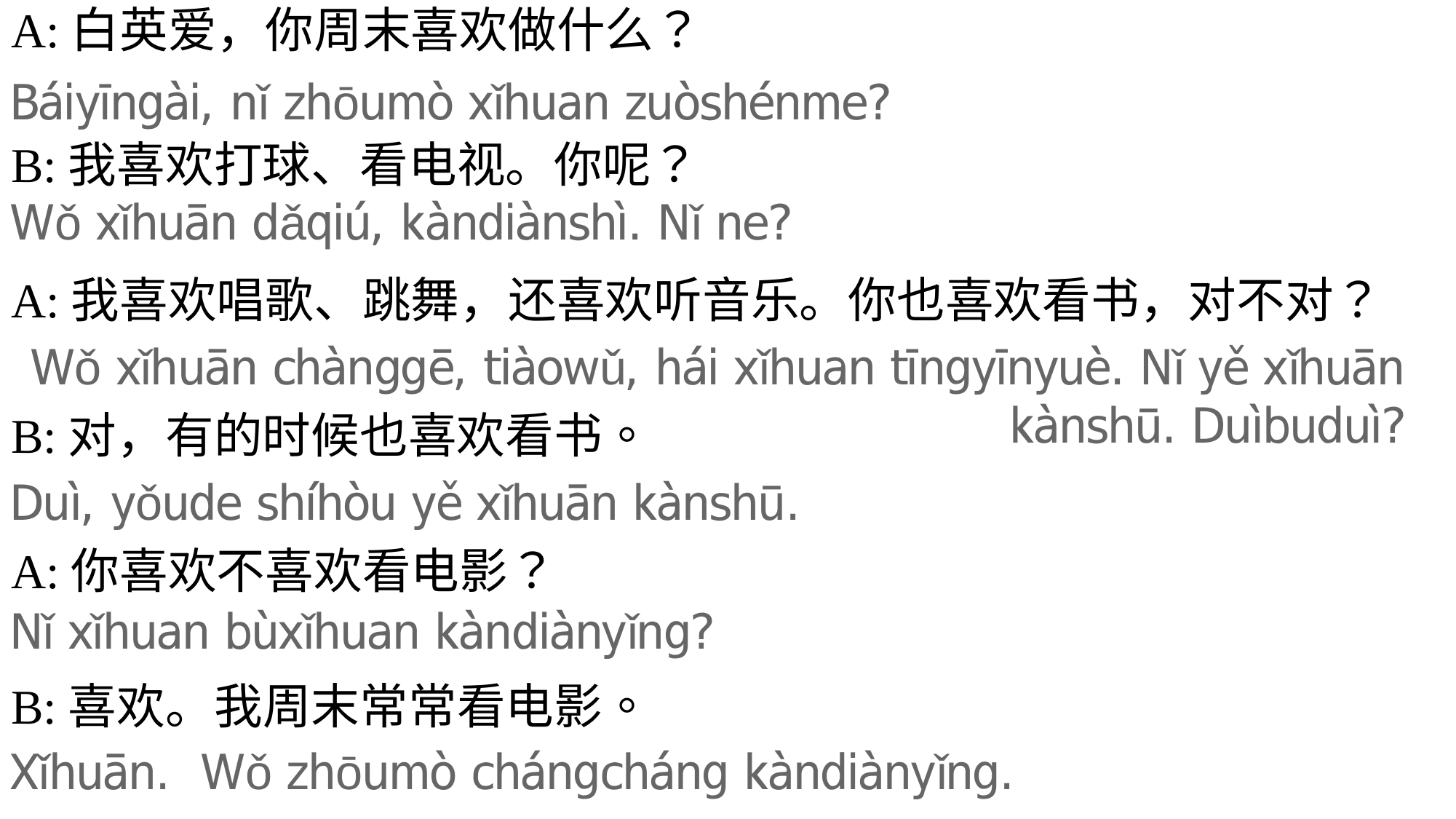

A:白英爱，你周末喜欢做什么？

B:我喜欢打球、看电视。你呢？

A:我喜欢唱歌、跳舞，还喜欢听音乐。你也喜欢看书，对不对？

B:对，有的时候也喜欢看书。

A:你喜欢不喜欢看电影？

B:喜欢。我周末常常看电影。
Báiyīngài, nǐ zhōumò xǐhuan zuòshénme?
Wǒ xǐhuān dǎqiú, kàndiànshì. Nǐ ne?
Wǒ xǐhuān chànggē, tiàowǔ, hái xǐhuan tīngyīnyuè. Nǐ yě xǐhuān kànshū. Duìbuduì?
Duì, yǒude shíhòu yě xǐhuān kànshū.
Nǐ xǐhuan bùxǐhuan kàndiànyǐng?
Xǐhuān.  Wǒ zhōumò chángcháng kàndiànyǐng.